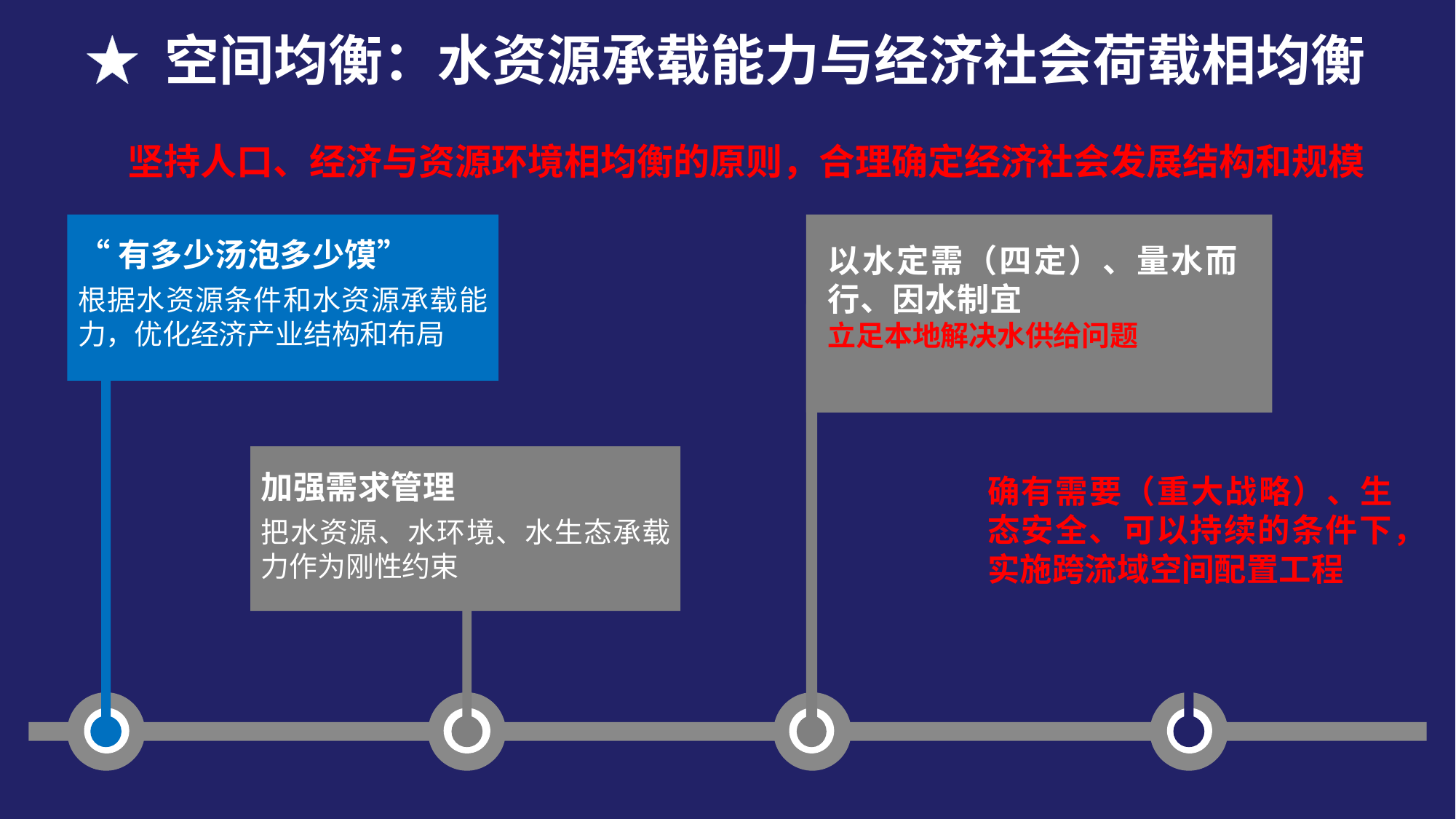

★ 空间均衡：水资源承载能力与经济社会荷载相均衡
坚持人口、经济与资源环境相均衡的原则，合理确定经济社会发展结构和规模

“有多少汤泡多少馍”
根据水资源条件和水资源承载能力，优化经济产业结构和布局
以水定需（四定）、量水而行、因水制宜
立足本地解决水供给问题

加强需求管理
把水资源、水环境、水生态承载力作为刚性约束

确有需要（重大战略）、生态安全、可以持续的条件下，实施跨流域空间配置工程